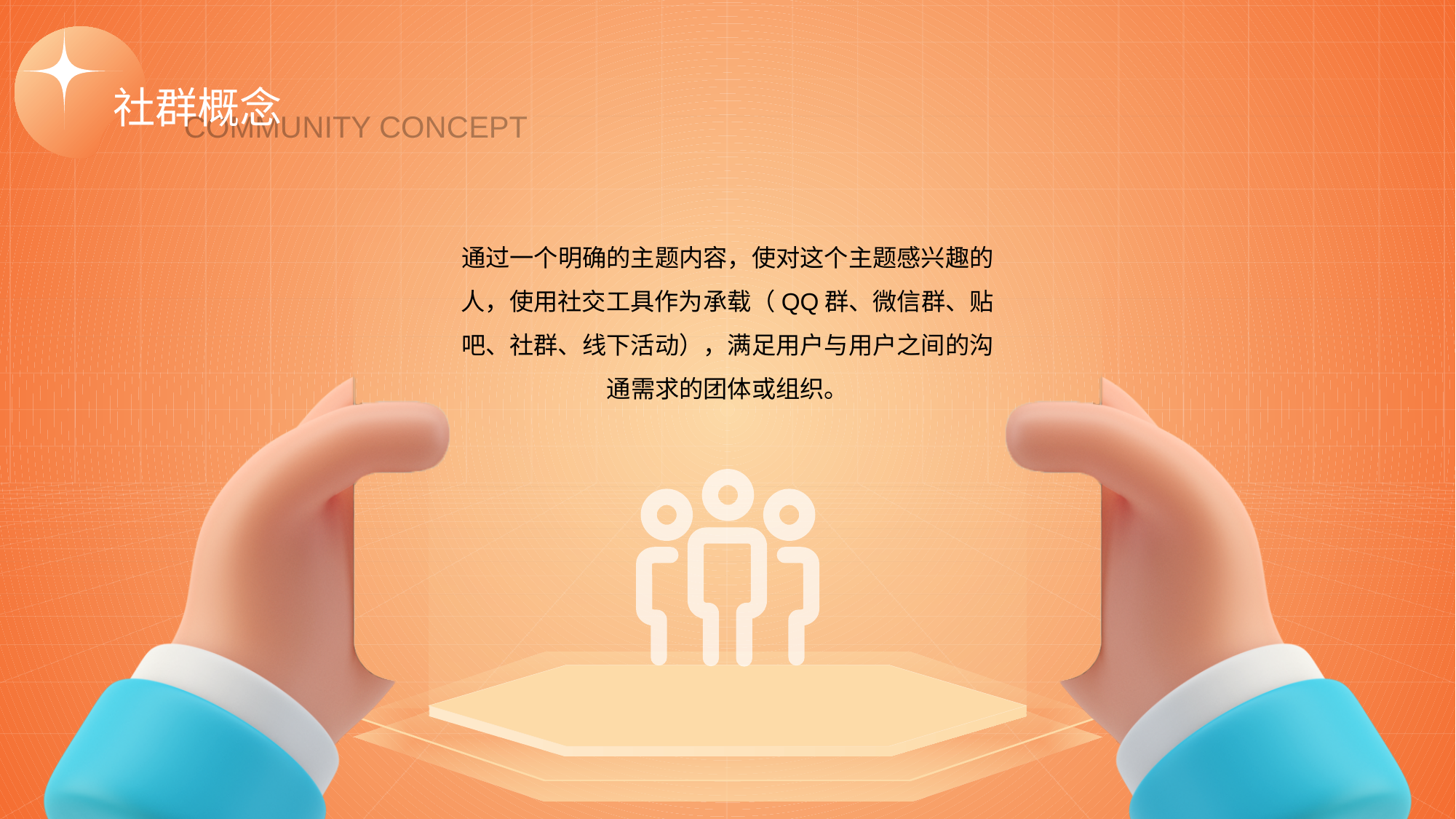

社群概念
COMMUNITY CONCEPT
通过一个明确的主题内容，使对这个主题感兴趣的人，使用社交工具作为承载（QQ群、微信群、贴吧、社群、线下活动），满足用户与用户之间的沟通需求的团体或组织。